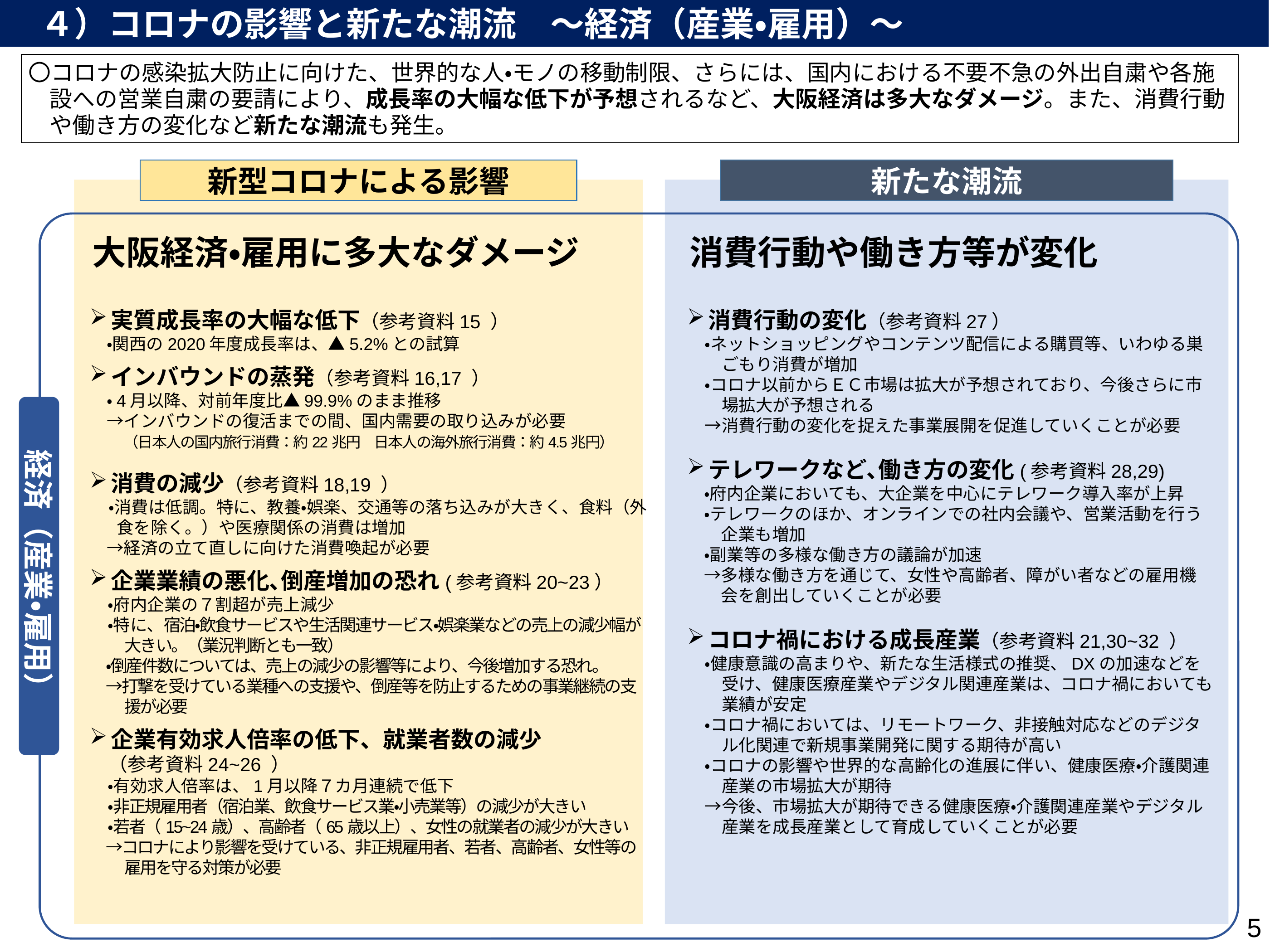

Ｒ2.8.25
企画室
　４）コロナの影響と新たな潮流　～経済（産業・雇用）～
〇コロナの感染拡大防止に向けた、世界的な人・モノの移動制限、さらには、国内における不要不急の外出自粛や各施設への営業自粛の要請により、成長率の大幅な低下が予想されるなど、大阪経済は多大なダメージ。また、消費行動や働き方の変化など新たな潮流も発生。
新型コロナによる影響
新たな潮流

大阪経済・雇用に多大なダメージ
消費行動や働き方等が変化
実質成長率の大幅な低下（参考資料15 ）
　・関西の2020年度成長率は、▲5.2%との試算

インバウンドの蒸発（参考資料16,17 ）
　・4月以降、対前年度比▲99.9%のまま推移
　→インバウンドの復活までの間、国内需要の取り込みが必要
　　（日本人の国内旅行消費：約22兆円　日本人の海外旅行消費：約4.5兆円）

消費の減少（参考資料18,19 ）
　　・消費は低調。特に、教養・娯楽、交通等の落ち込みが大きく、食料（外食を除く。）や医療関係の消費は増加
　→経済の立て直しに向けた消費喚起が必要

企業業績の悪化､倒産増加の恐れ(参考資料20~23）
　・府内企業の７割超が売上減少
　・特に、宿泊・飲食サービスや生活関連サービス・娯楽業などの売上の減少幅が大きい。（業況判断とも一致）
　・倒産件数については、売上の減少の影響等により、今後増加する恐れ。
　→打撃を受けている業種への支援や、倒産等を防止するための事業継続の支援が必要

企業有効求人倍率の低下、就業者数の減少
　（参考資料24~26 ）
　・有効求人倍率は、1月以降７カ月連続で低下
　・非正規雇用者（宿泊業、飲食サービス業・小売業等）の減少が大きい
　・若者（15~24歳）、高齢者（65歳以上）、女性の就業者の減少が大きい
　→コロナにより影響を受けている、非正規雇用者、若者、高齢者、女性等の雇用を守る対策が必要
消費行動の変化（参考資料27）
　・ネットショッピングやコンテンツ配信による購買等、いわゆる巣ごもり消費が増加
　・コロナ以前からＥＣ市場は拡大が予想されており、今後さらに市場拡大が予想される
　→消費行動の変化を捉えた事業展開を促進していくことが必要

テレワークなど､働き方の変化(参考資料28,29)
　・府内企業においても、大企業を中心にテレワーク導入率が上昇
　・テレワークのほか、オンラインでの社内会議や、営業活動を行う企業も増加
　・副業等の多様な働き方の議論が加速
　→多様な働き方を通じて、女性や高齢者、障がい者などの雇用機会を創出していくことが必要

コロナ禍における成長産業（参考資料21,30~32 ）
　・健康意識の高まりや、新たな生活様式の推奨、DXの加速などを受け、健康医療産業やデジタル関連産業は、コロナ禍においても業績が安定
　・コロナ禍においては、リモートワーク、非接触対応などのデジタル化関連で新規事業開発に関する期待が高い
　・コロナの影響や世界的な高齢化の進展に伴い、健康医療・介護関連産業の市場拡大が期待
　→今後、市場拡大が期待できる健康医療・介護関連産業やデジタル産業を成長産業として育成していくことが必要
経済（産業・雇用）
5